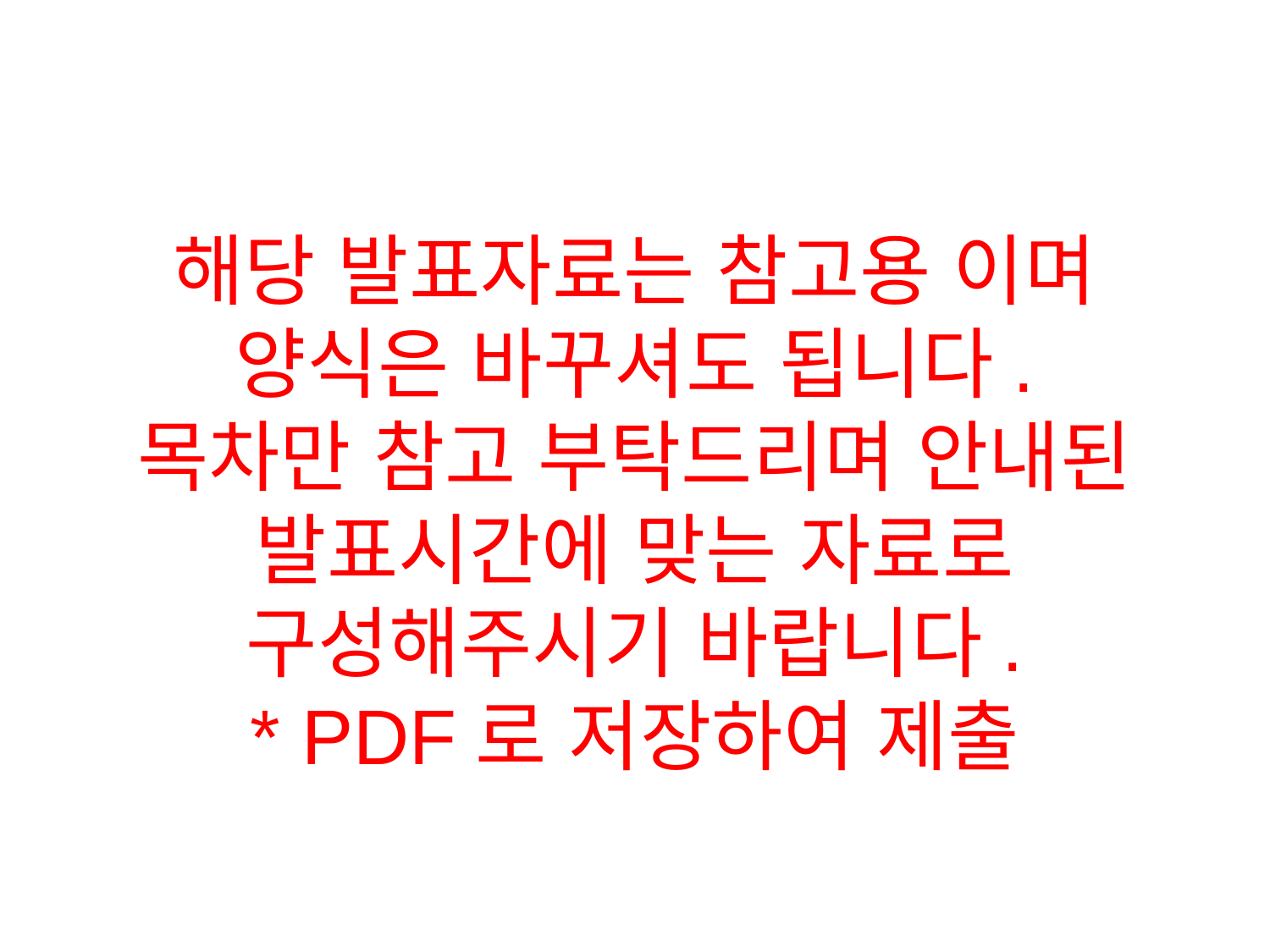

# 해당 발표자료는 참고용 이며 양식은 바꾸셔도 됩니다. 목차만 참고 부탁드리며 안내된 발표시간에 맞는 자료로 구성해주시기 바랍니다. * PDF로 저장하여 제출